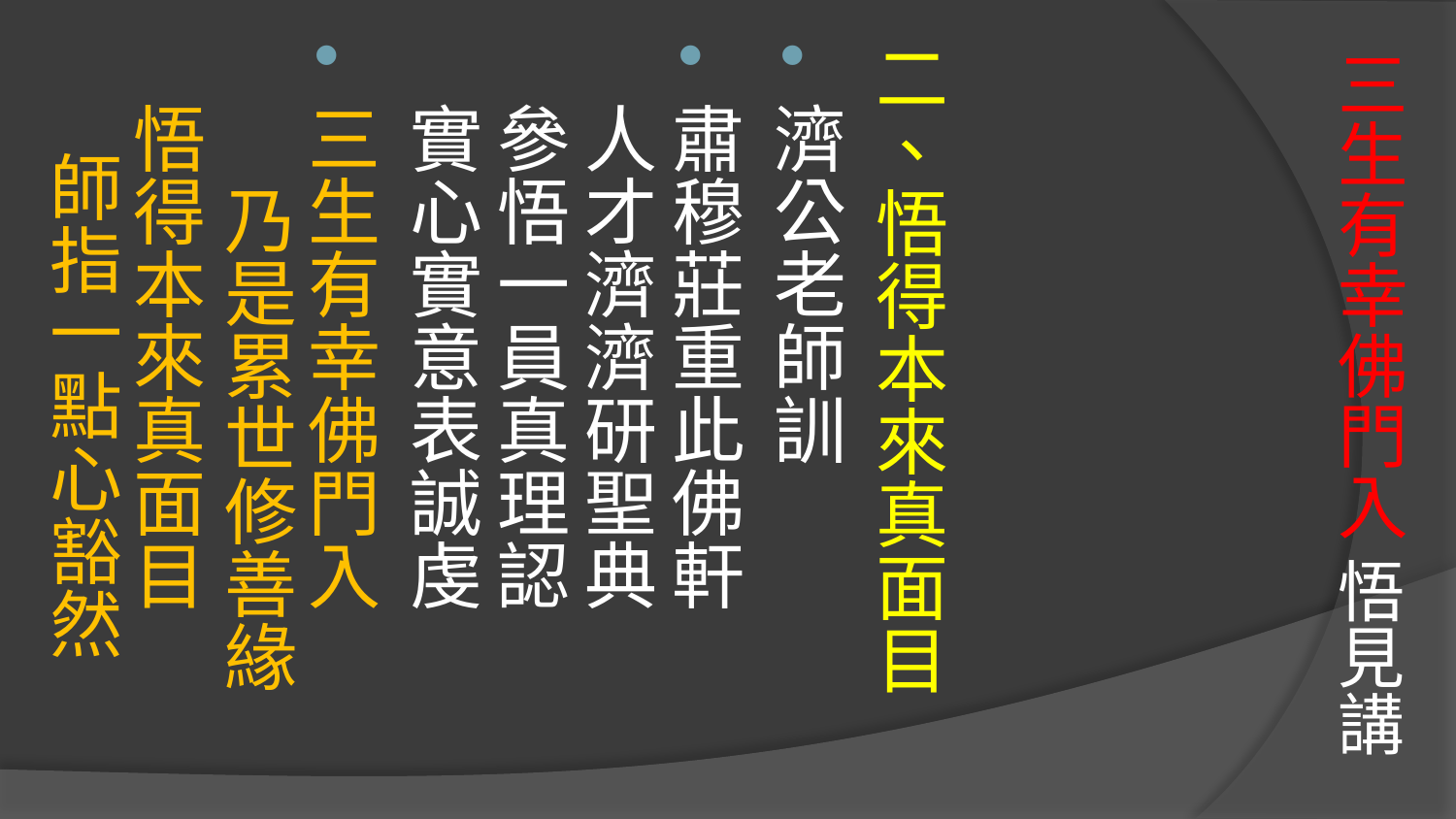

# 三生有幸佛門入 悟見講
二、悟得本來真面目
濟公老師訓
肅穆莊重此佛軒　     人才濟濟研聖典
參悟一員真理認　    實心實意表誠虔
三生有幸佛門入　            乃是累世修善緣
悟得本來真面目　          師指一點心豁然